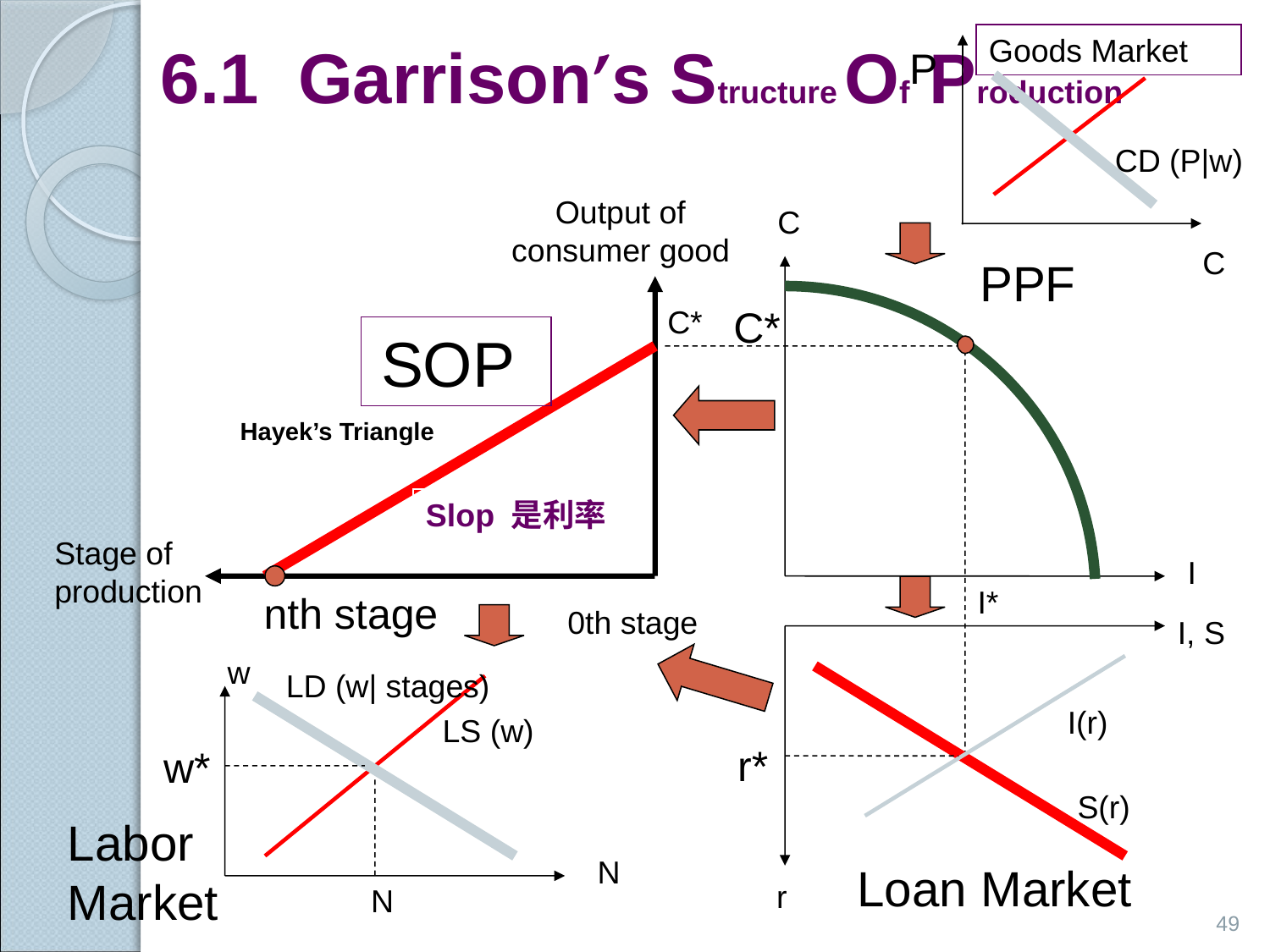

# 6.1  Garrison’s Structure Of Production
Goods Market

P

CD (P|w)
Output of
consumer good
C

C
PPF

C*
C*
SOP

Hayek’s Triangle
Slop 是利率
Stage of
production
I

I*

nth stage
0th stage

I, S

w

LD (w| stages)

I(r)
LS (w)
r*
w*

S(r)
Labor
Market
N
Loan Market
r
N
49